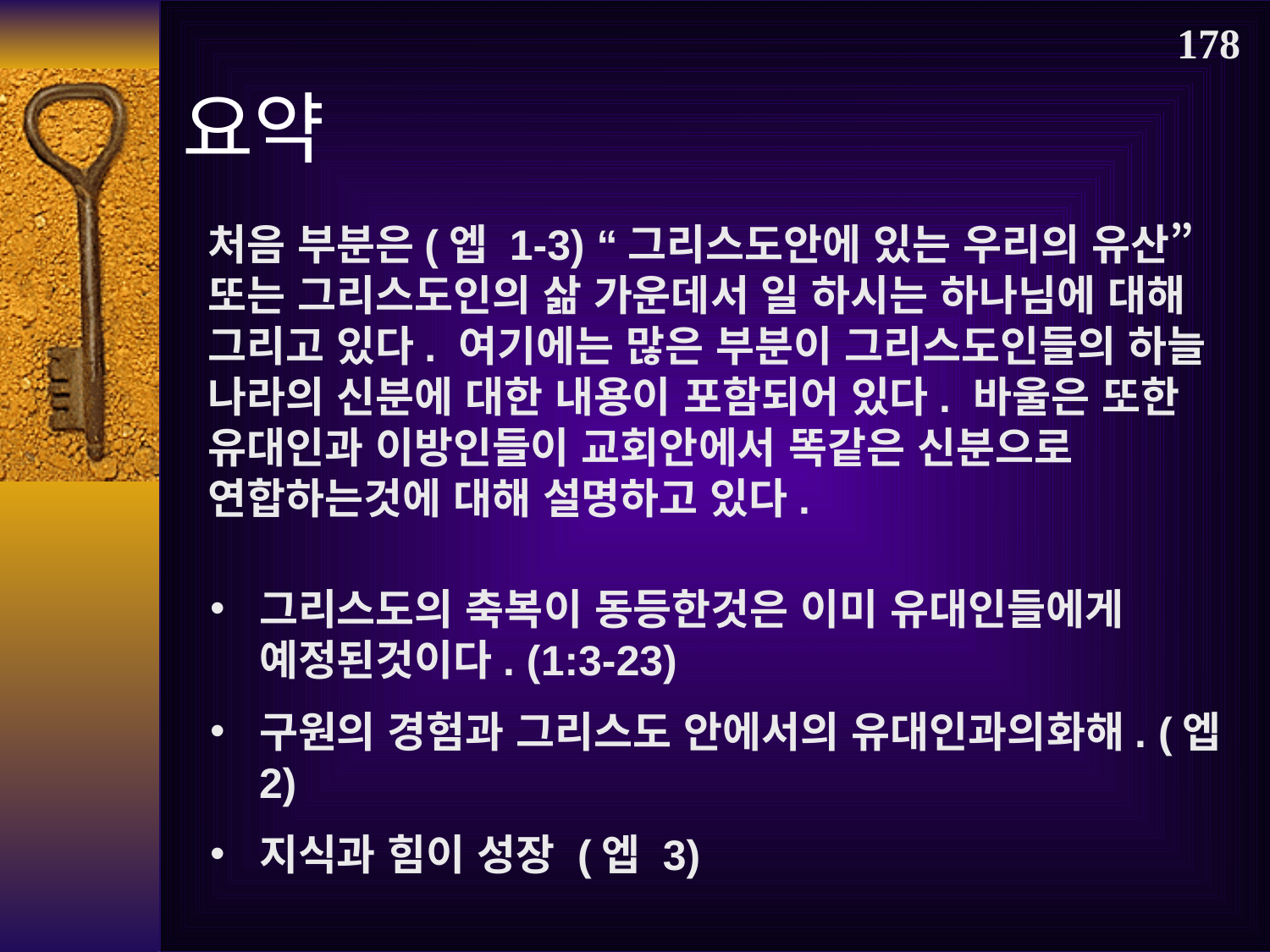

요약
178
처음 부분은(엡 1-3) “그리스도안에 있는 우리의 유산” 또는 그리스도인의 삶 가운데서 일 하시는 하나님에 대해 그리고 있다. 여기에는 많은 부분이 그리스도인들의 하늘 나라의 신분에 대한 내용이 포함되어 있다. 바울은 또한 유대인과 이방인들이 교회안에서 똑같은 신분으로 연합하는것에 대해 설명하고 있다.
그리스도의 축복이 동등한것은 이미 유대인들에게 예정된것이다. (1:3-23)
구원의 경험과 그리스도 안에서의 유대인과의화해. (엡 2)
지식과 힘이 성장 (엡 3)